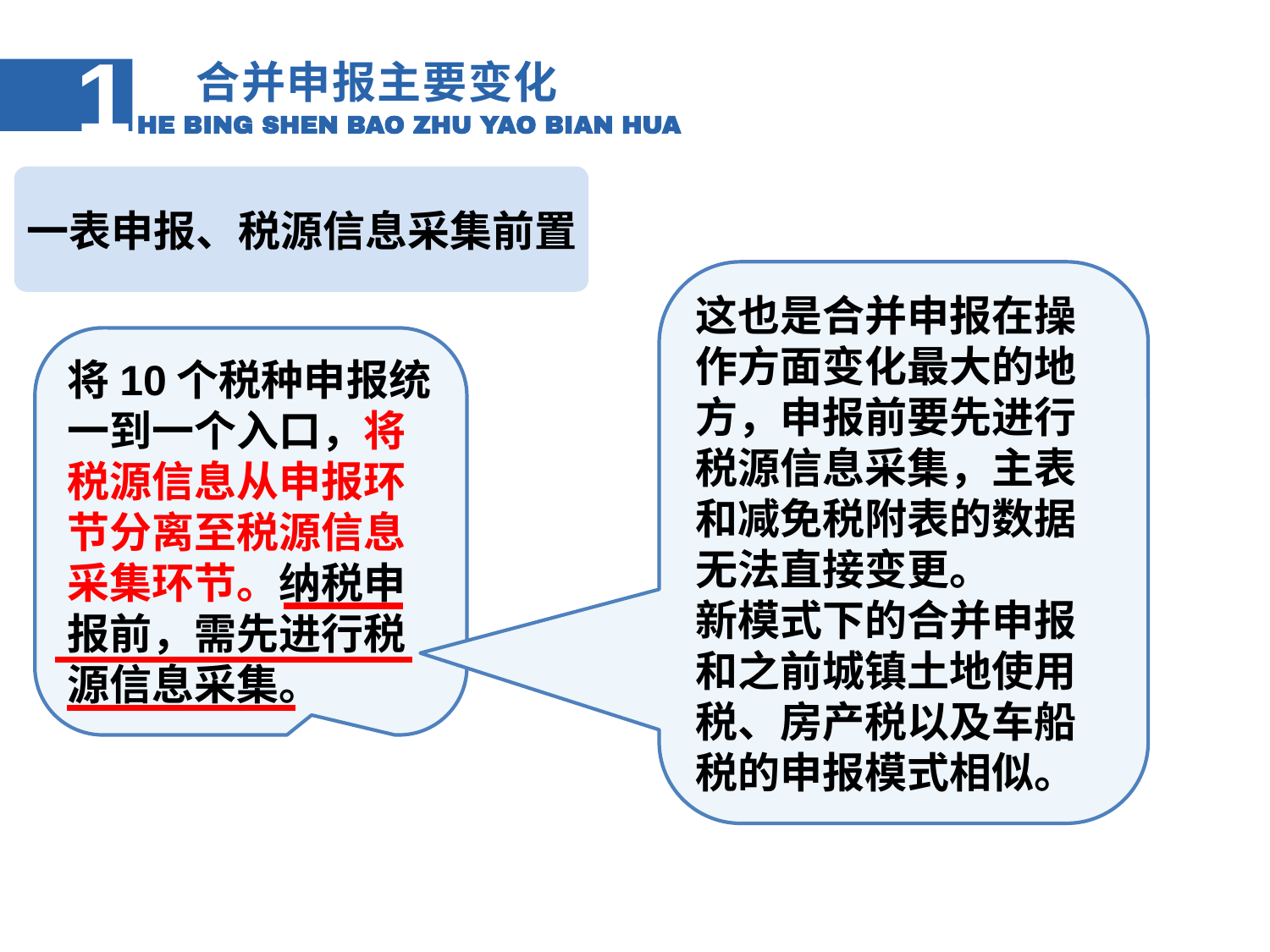

1
合并申报主要变化

HE BING SHEN BAO ZHU YAO BIAN HUA

一表申报、税源信息采集前置
1
这也是合并申报在操作方面变化最大的地方，申报前要先进行税源信息采集，主表和减免税附表的数据无法直接变更。
新模式下的合并申报和之前城镇土地使用税、房产税以及车船税的申报模式相似。
将10个税种申报统一到一个入口，将税源信息从申报环节分离至税源信息采集环节。纳税申报前，需先进行税源信息采集。